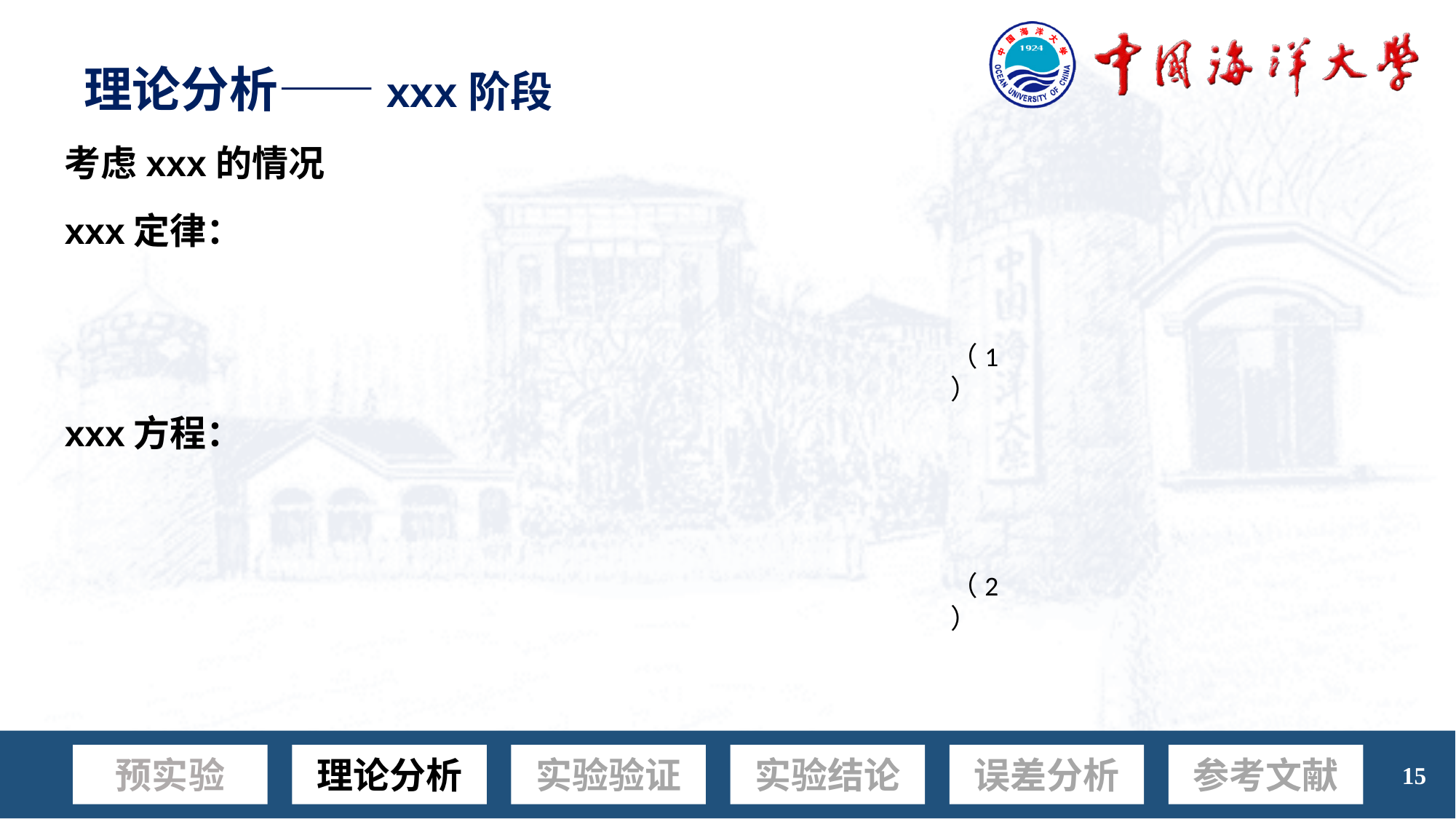

理论分析——xxx阶段
考虑xxx的情况
xxx定律：

xxx方程：
（1）

（2）
实验结论
误差分析
参考文献
# 预实验
理论分析
实验验证
15